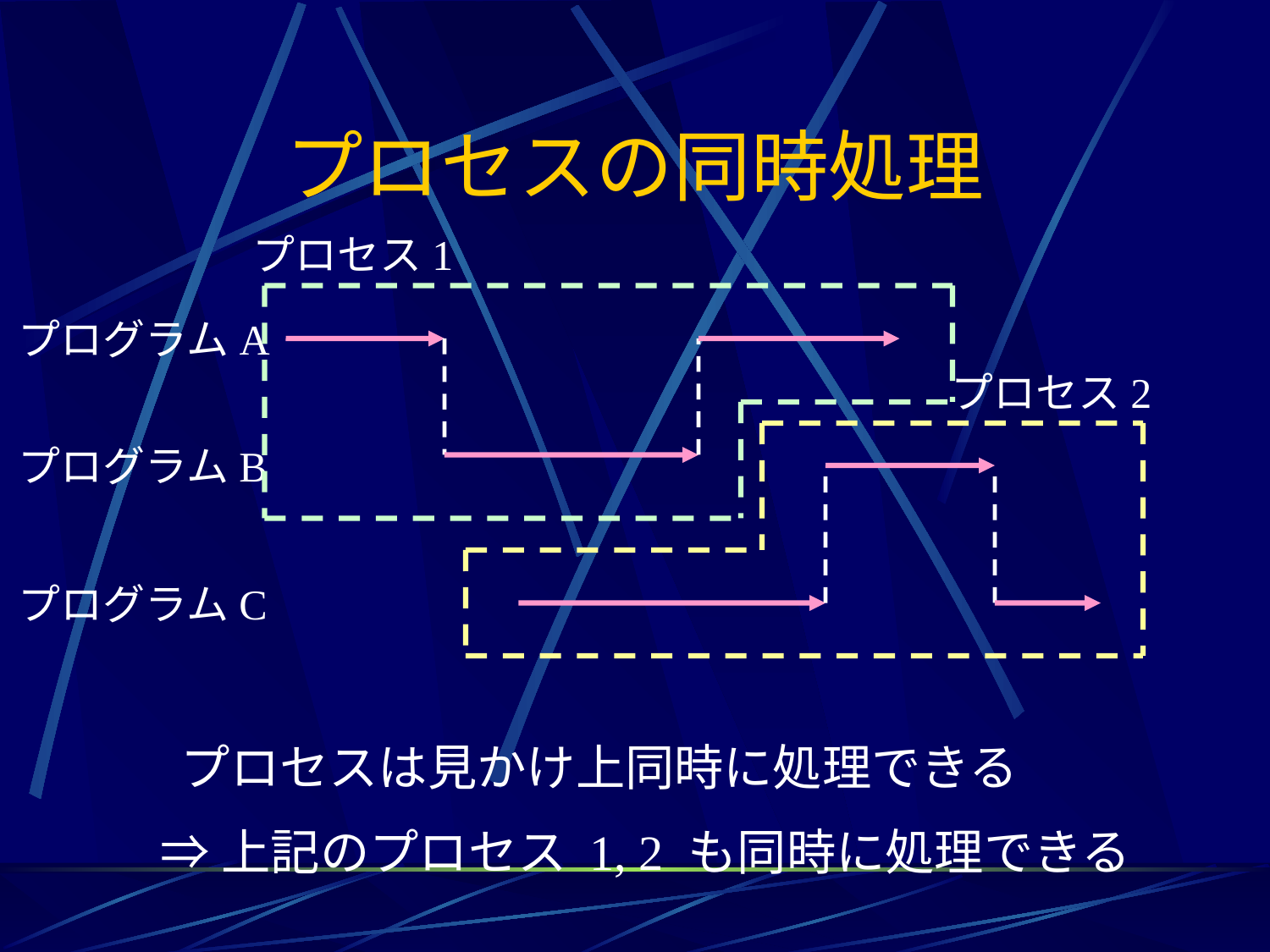

# プロセスの同時処理
プロセス1

プログラムA
プロセス2

プログラムB
プログラムC
プロセスは見かけ上同時に処理できる
⇒上記のプロセス 1, 2 も同時に処理できる